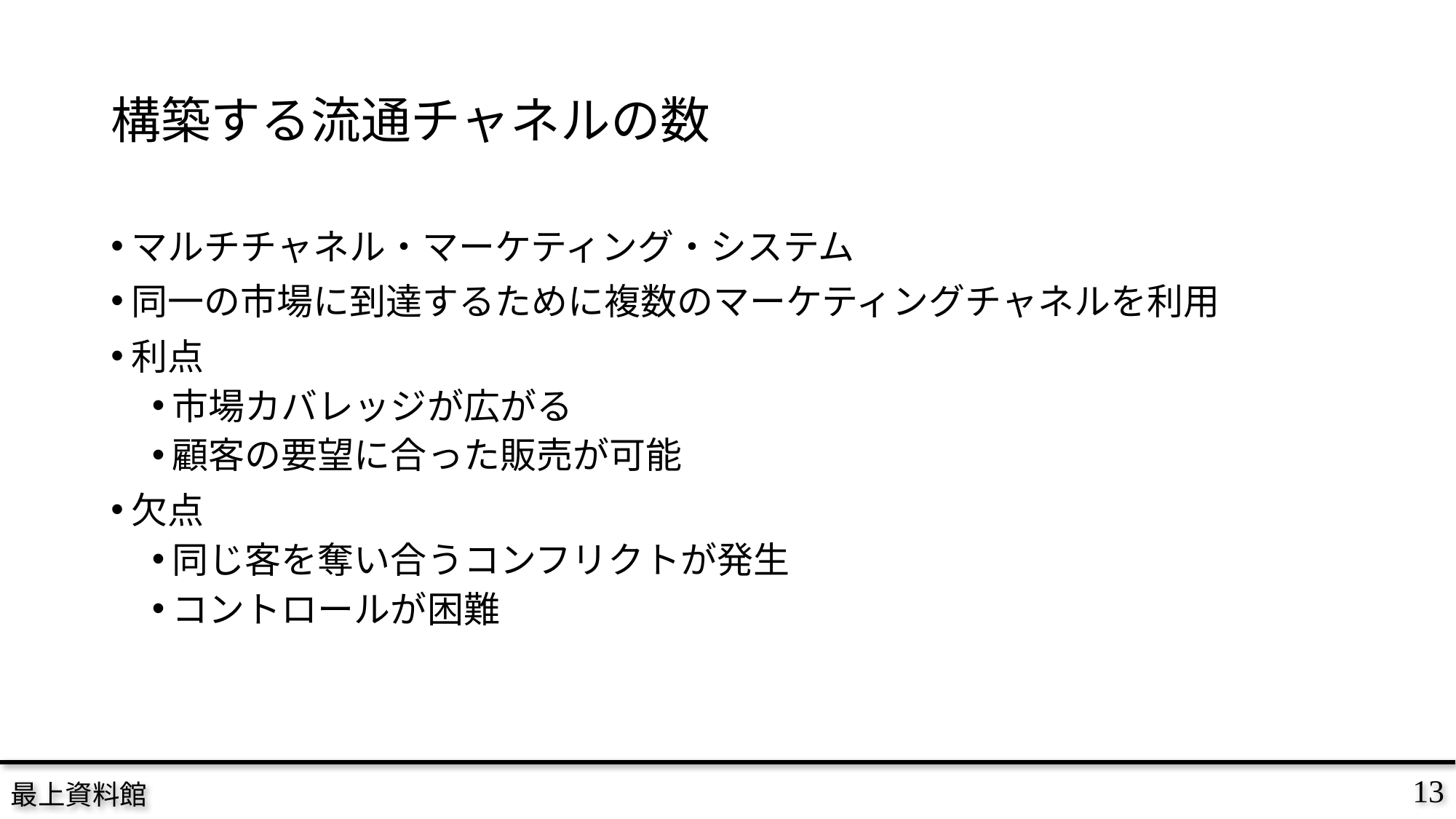

# 構築する流通チャネルの数
マルチチャネル・マーケティング・システム
同一の市場に到達するために複数のマーケティングチャネルを利用
利点
市場カバレッジが広がる
顧客の要望に合った販売が可能
欠点
同じ客を奪い合うコンフリクトが発生
コントロールが困難